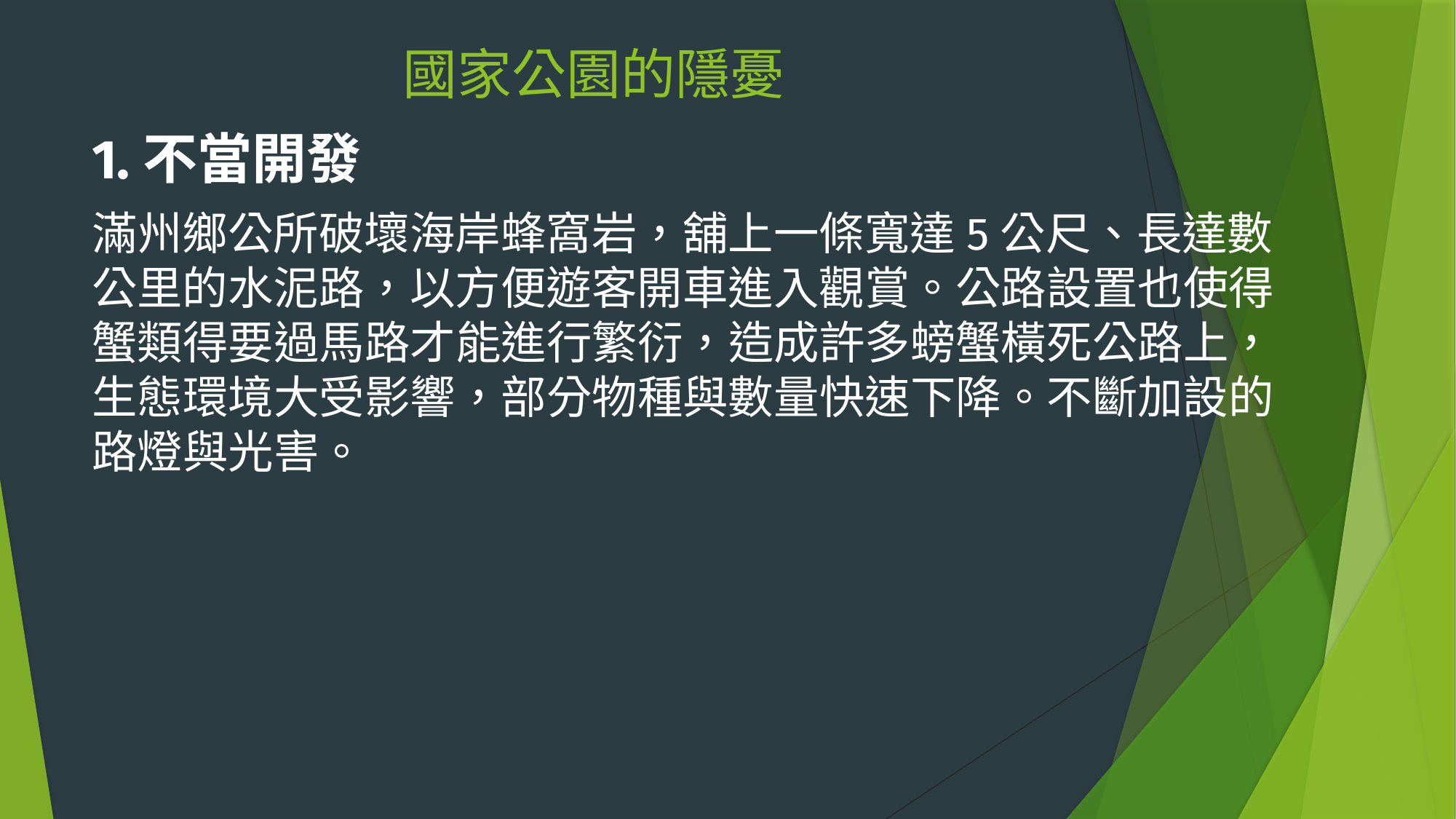

# 國家公園的隱憂
1.不當開發
滿州鄉公所破壞海岸蜂窩岩，舖上一條寬達5公尺、長達數公里的水泥路，以方便遊客開車進入觀賞。公路設置也使得蟹類得要過馬路才能進行繁衍，造成許多螃蟹橫死公路上，生態環境大受影響，部分物種與數量快速下降。不斷加設的路燈與光害。